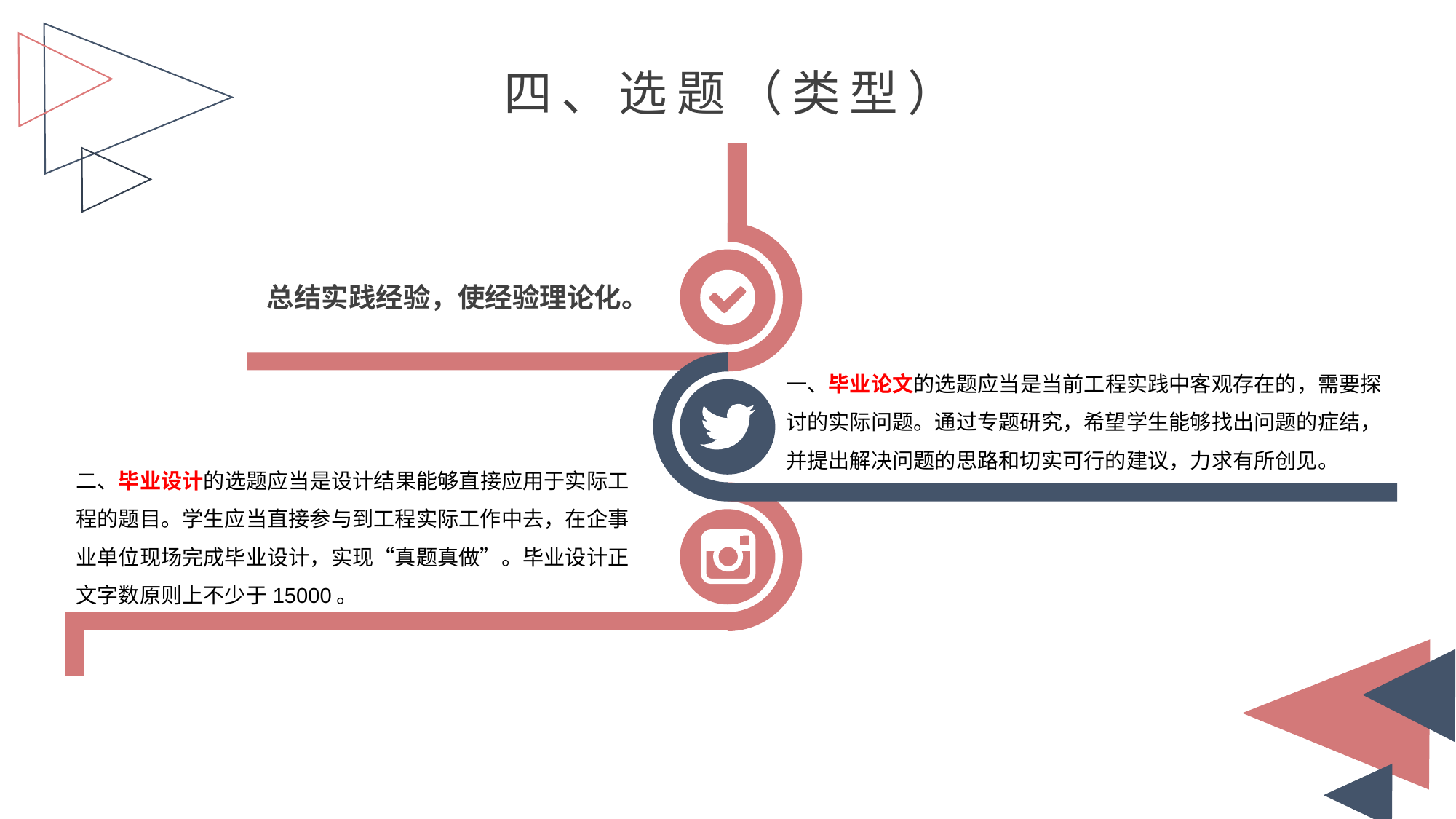

四、选题（类型）

总结实践经验，使经验理论化。

一、毕业论文的选题应当是当前工程实践中客观存在的，需要探讨的实际问题。通过专题研究，希望学生能够找出问题的症结，并提出解决问题的思路和切实可行的建议，力求有所创见。
二、毕业设计的选题应当是设计结果能够直接应用于实际工程的题目。学生应当直接参与到工程实际工作中去，在企事业单位现场完成毕业设计，实现“真题真做”。毕业设计正文字数原则上不少于15000。